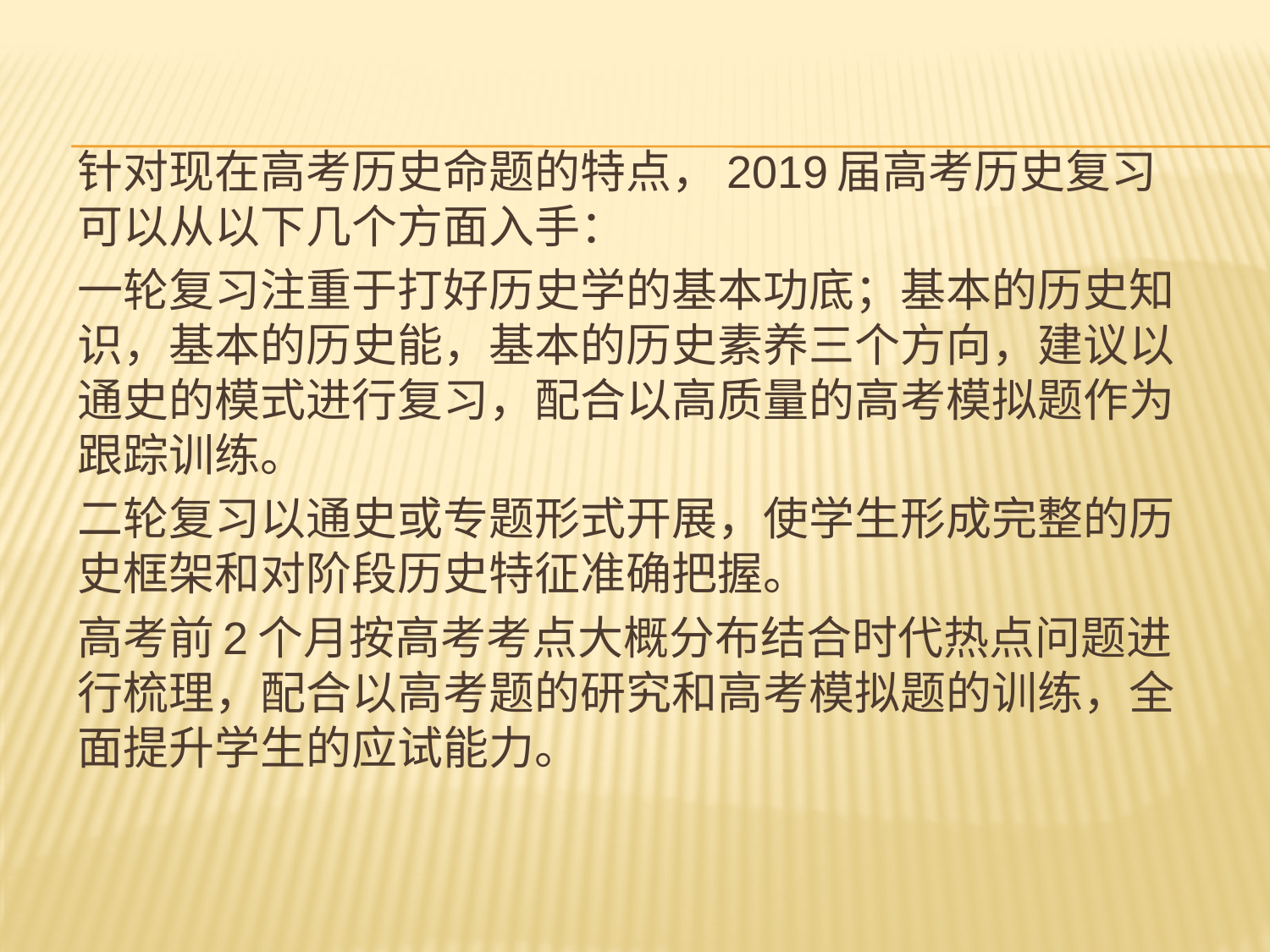

针对现在高考历史命题的特点，2019届高考历史复习可以从以下几个方面入手：
一轮复习注重于打好历史学的基本功底；基本的历史知识，基本的历史能，基本的历史素养三个方向，建议以通史的模式进行复习，配合以高质量的高考模拟题作为跟踪训练。
二轮复习以通史或专题形式开展，使学生形成完整的历史框架和对阶段历史特征准确把握。
高考前2个月按高考考点大概分布结合时代热点问题进行梳理，配合以高考题的研究和高考模拟题的训练，全面提升学生的应试能力。